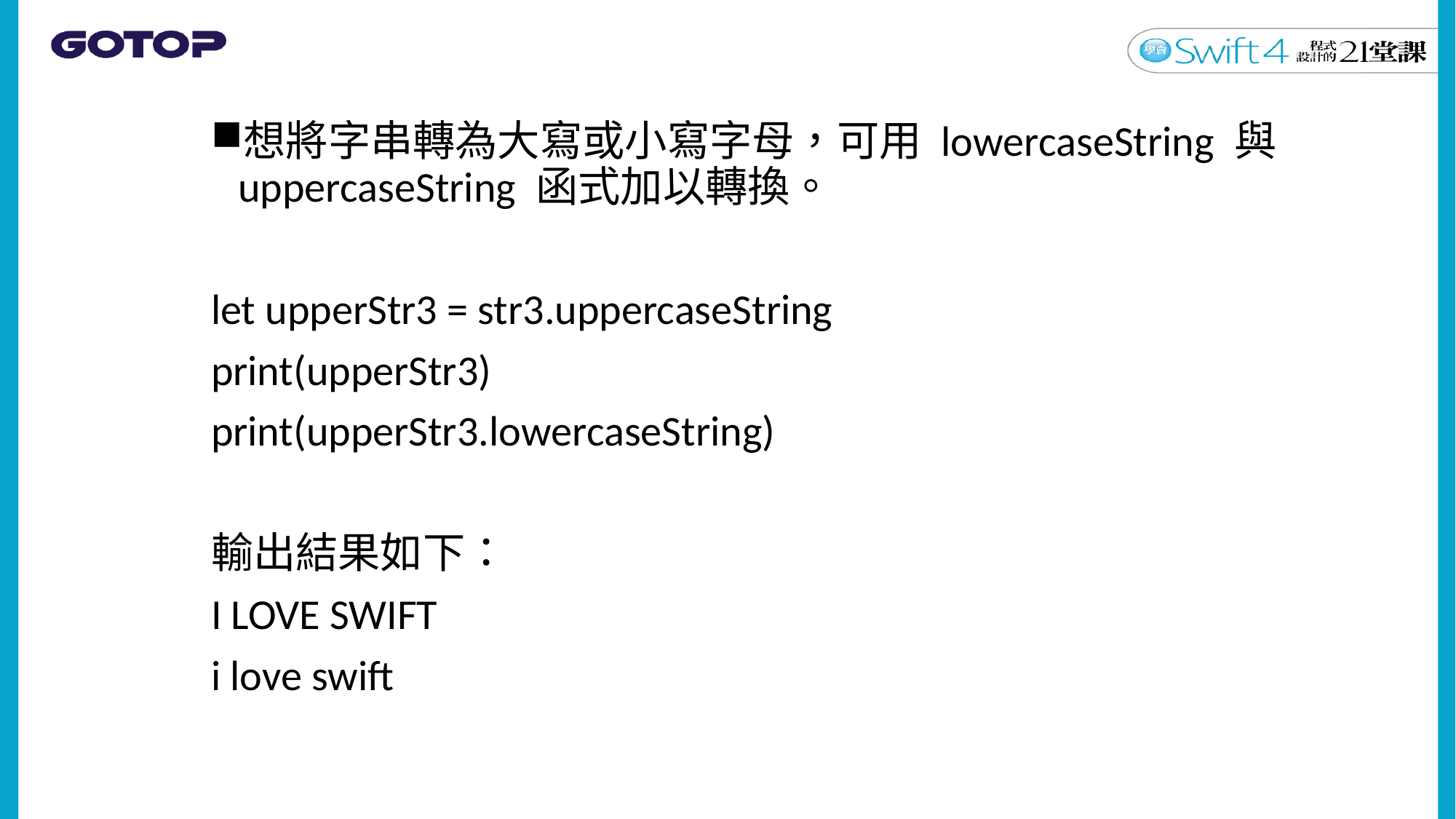

想將字串轉為大寫或小寫字母，可用 lowercaseString 與 uppercaseString 函式加以轉換。

let upperStr3 = str3.uppercaseString
print(upperStr3)
print(upperStr3.lowercaseString)

輸出結果如下：
I LOVE SWIFT
i love swift